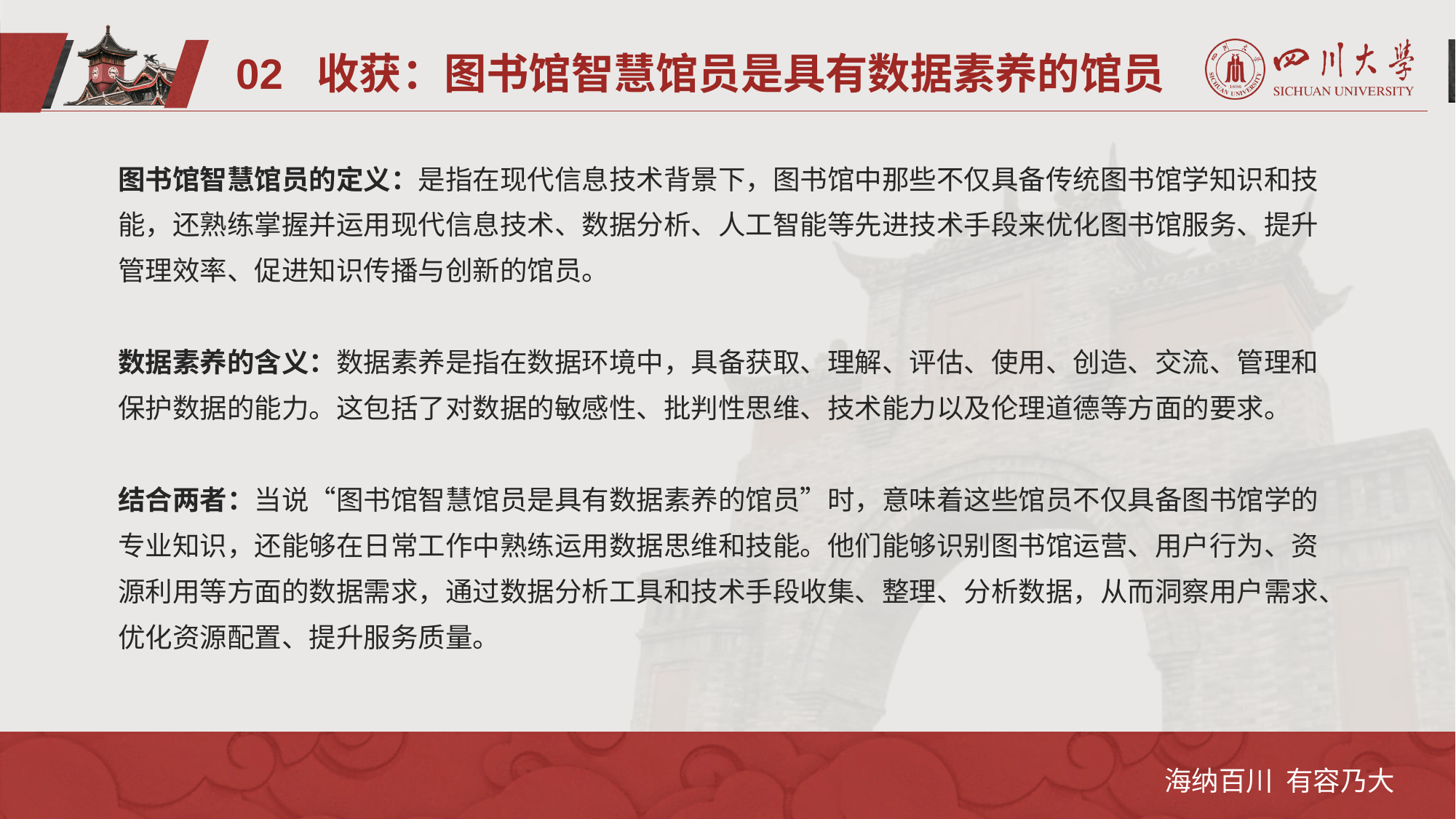

02  收获：图书馆智慧馆员是具有数据素养的馆员
图书馆智慧馆员的定义：是指在现代信息技术背景下，图书馆中那些不仅具备传统图书馆学知识和技能，还熟练掌握并运用现代信息技术、数据分析、人工智能等先进技术手段来优化图书馆服务、提升管理效率、促进知识传播与创新的馆员。

数据素养的含义：数据素养是指在数据环境中，具备获取、理解、评估、使用、创造、交流、管理和保护数据的能力。这包括了对数据的敏感性、批判性思维、技术能力以及伦理道德等方面的要求。

结合两者：当说“图书馆智慧馆员是具有数据素养的馆员”时，意味着这些馆员不仅具备图书馆学的专业知识，还能够在日常工作中熟练运用数据思维和技能。他们能够识别图书馆运营、用户行为、资源利用等方面的数据需求，通过数据分析工具和技术手段收集、整理、分析数据，从而洞察用户需求、优化资源配置、提升服务质量。